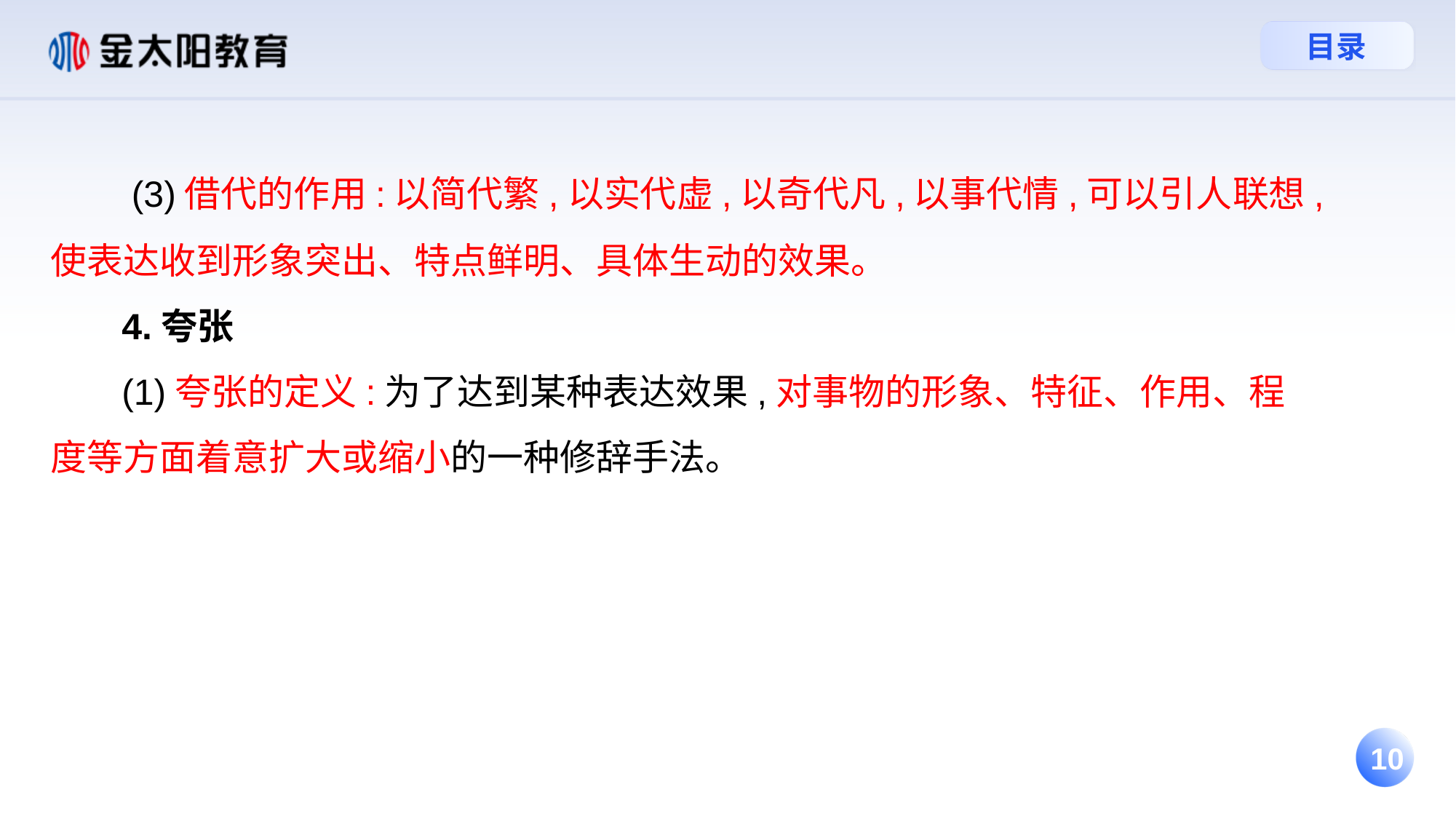

(3)借代的作用:以简代繁,以实代虚,以奇代凡,以事代情,可以引人联想,使表达收到形象突出、特点鲜明、具体生动的效果。
       4.夸张
       (1)夸张的定义:为了达到某种表达效果,对事物的形象、特征、作用、程度等方面着意扩大或缩小的一种修辞手法。